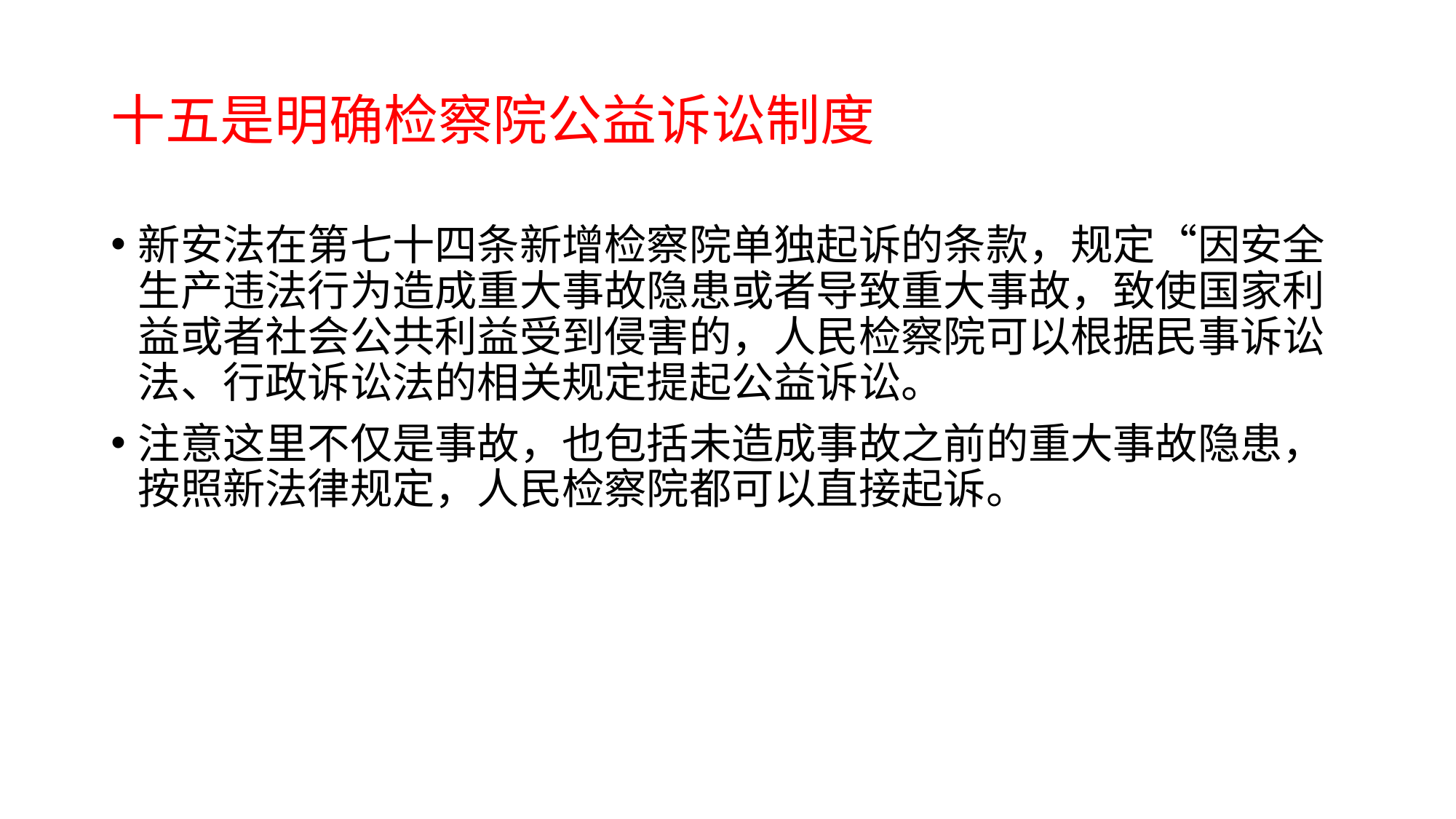

# 十五是明确检察院公益诉讼制度
新安法在第七十四条新增检察院单独起诉的条款，规定“因安全生产违法行为造成重大事故隐患或者导致重大事故，致使国家利益或者社会公共利益受到侵害的，人民检察院可以根据民事诉讼法、行政诉讼法的相关规定提起公益诉讼。
注意这里不仅是事故，也包括未造成事故之前的重大事故隐患，按照新法律规定，人民检察院都可以直接起诉。
137